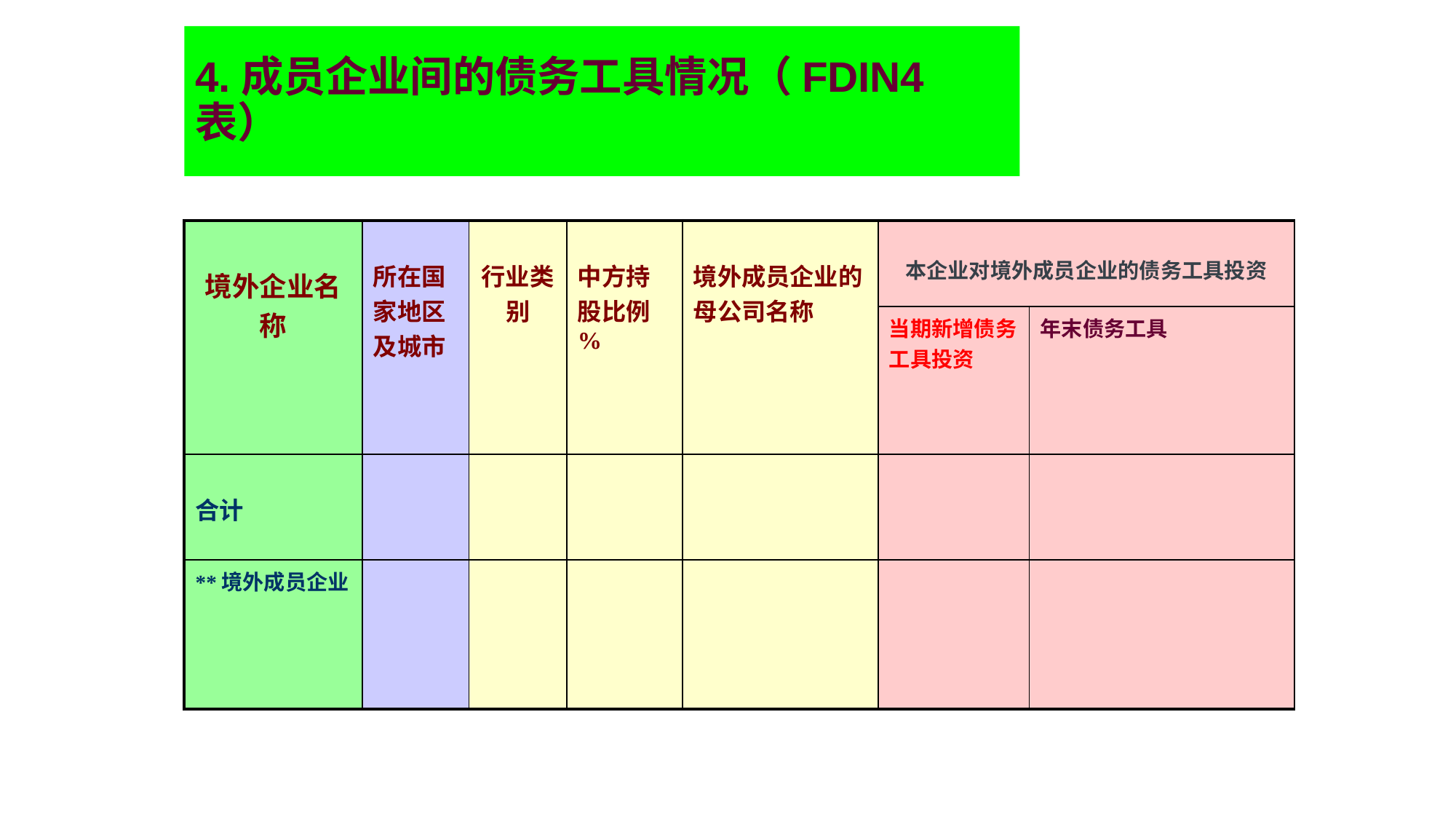

# 4.成员企业间的债务工具情况（FDIN4表）
| 境外企业名称 | 所在国家地区及城市 | 行业类别 | 中方持股比例% | 境外成员企业的母公司名称 | 本企业对境外成员企业的债务工具投资 |  |
| --- | --- | --- | --- | --- | --- | --- |
|  |  |  |  |  | 当期新增债务工具投资 | 年末债务工具 |
| 合计 |  |  |  |  |  |  |
| \*\*境外成员企业 |  |  |  |  |  |  |